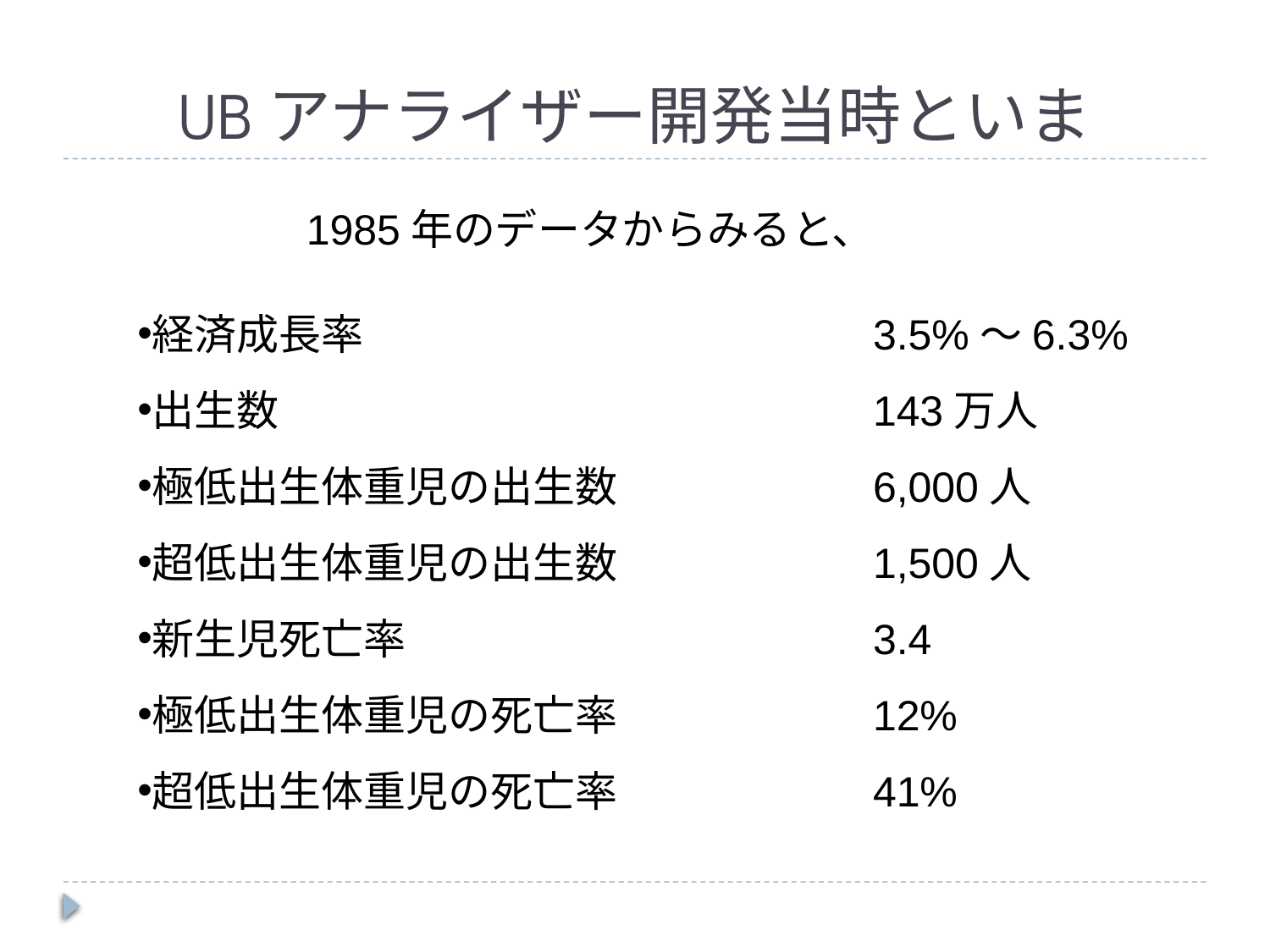

# UBアナライザー開発当時といま
1985年のデータからみると、
経済成長率	3.5%～6.3%
出生数	143万人
極低出生体重児の出生数	6,000人
超低出生体重児の出生数	1,500人
新生児死亡率	3.4
極低出生体重児の死亡率　　　	12%
超低出生体重児の死亡率　　　	41%